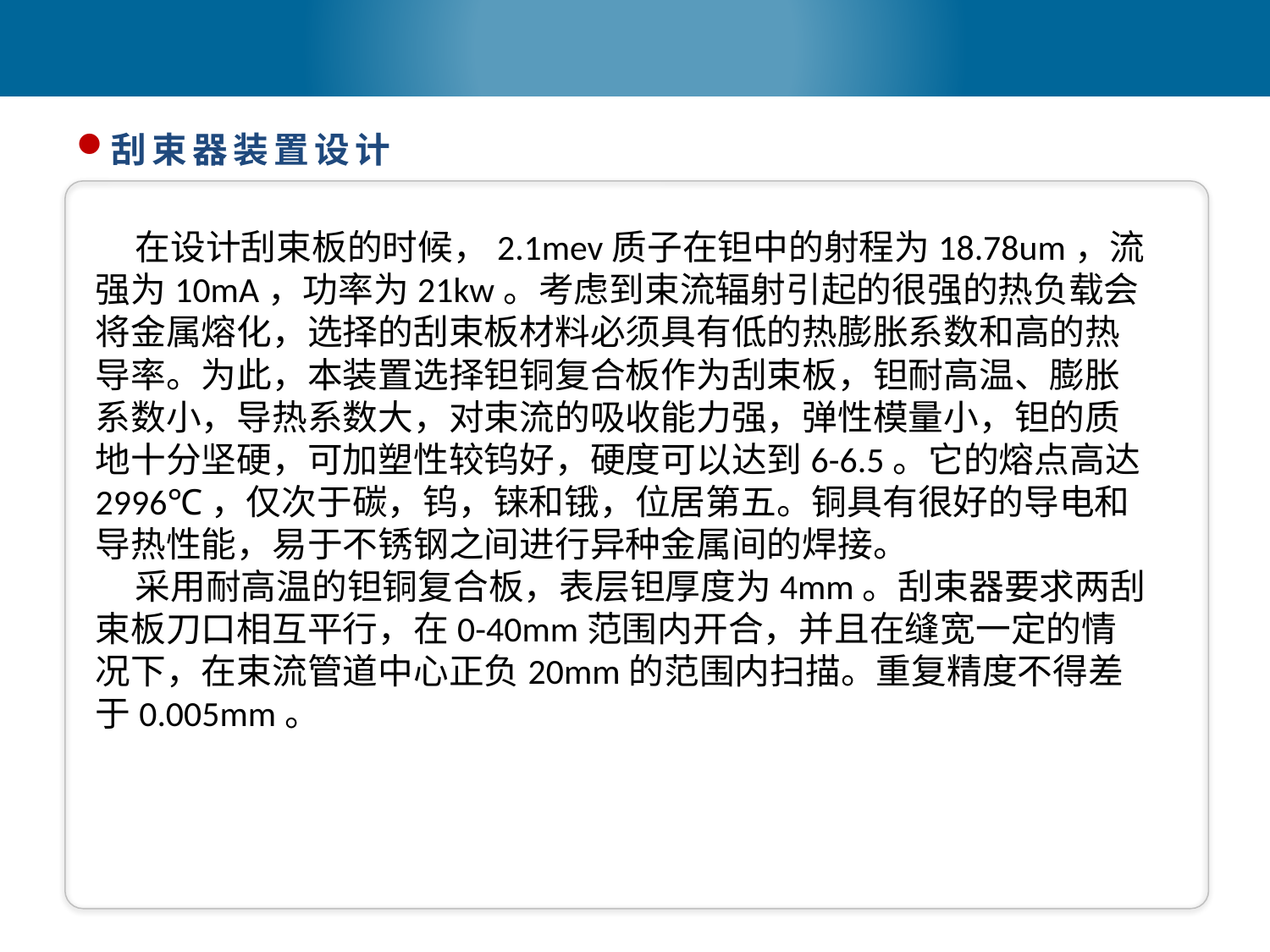

刮束器装置设计

    在设计刮束板的时候，2.1mev质子在钽中的射程为18.78um，流强为10mA，功率为21kw。考虑到束流辐射引起的很强的热负载会将金属熔化，选择的刮束板材料必须具有低的热膨胀系数和高的热导率。为此，本装置选择钽铜复合板作为刮束板，钽耐高温、膨胀系数小，导热系数大，对束流的吸收能力强，弹性模量小，钽的质地十分坚硬，可加塑性较钨好，硬度可以达到6-6.5。它的熔点高达2996℃，仅次于碳，钨，铼和锇，位居第五。铜具有很好的导电和导热性能，易于不锈钢之间进行异种金属间的焊接。
    采用耐高温的钽铜复合板，表层钽厚度为4mm。刮束器要求两刮束板刀口相互平行，在0-40mm范围内开合，并且在缝宽一定的情况下，在束流管道中心正负20mm的范围内扫描。重复精度不得差于0.005mm。